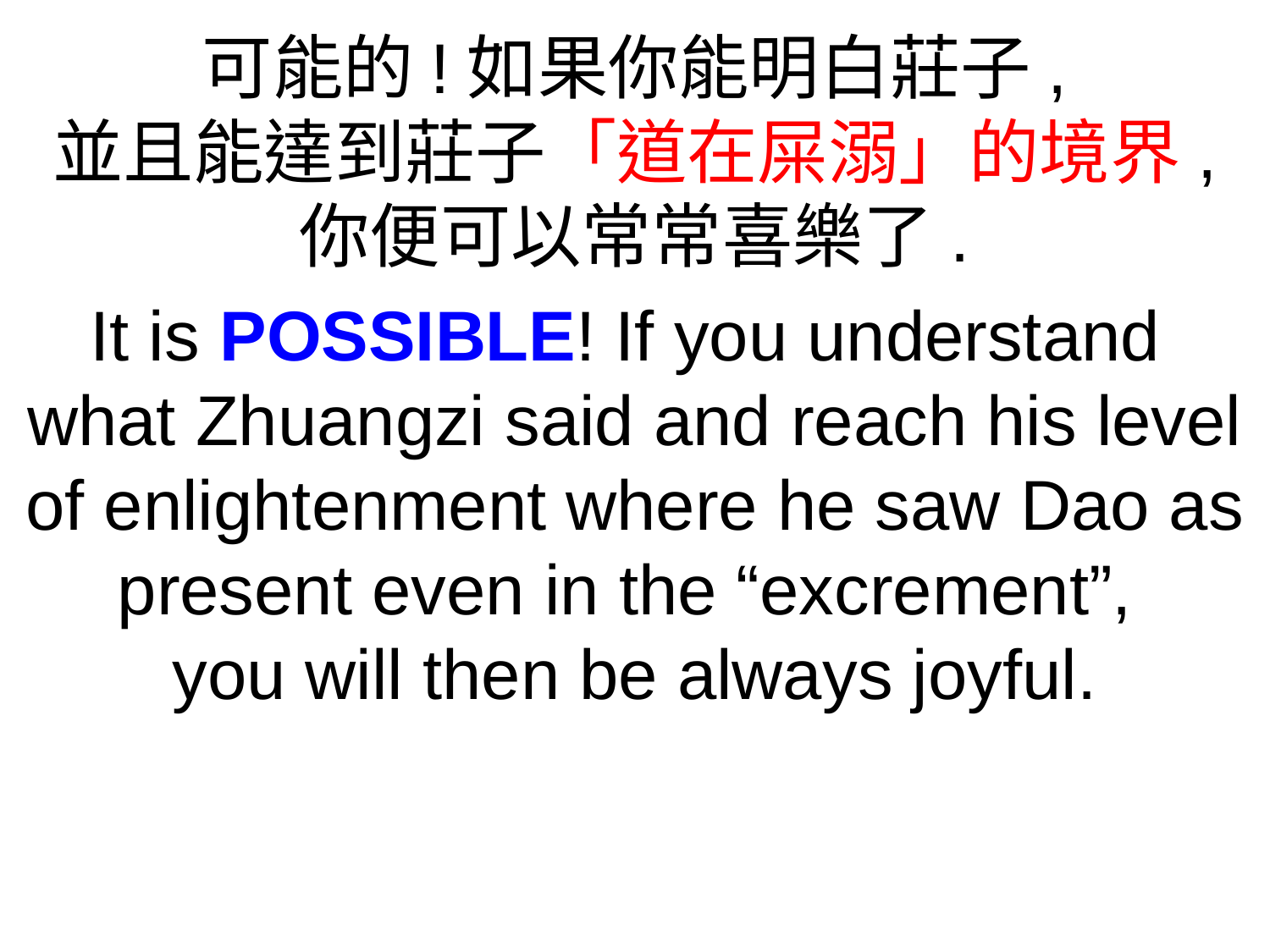

可能的!如果你能明白莊子,
並且能達到莊子「道在屎溺」的境界,
你便可以常常喜樂了.
It is POSSIBLE! If you understand
what Zhuangzi said and reach his level of enlightenment where he saw Dao as present even in the “excrement”,
you will then be always joyful.